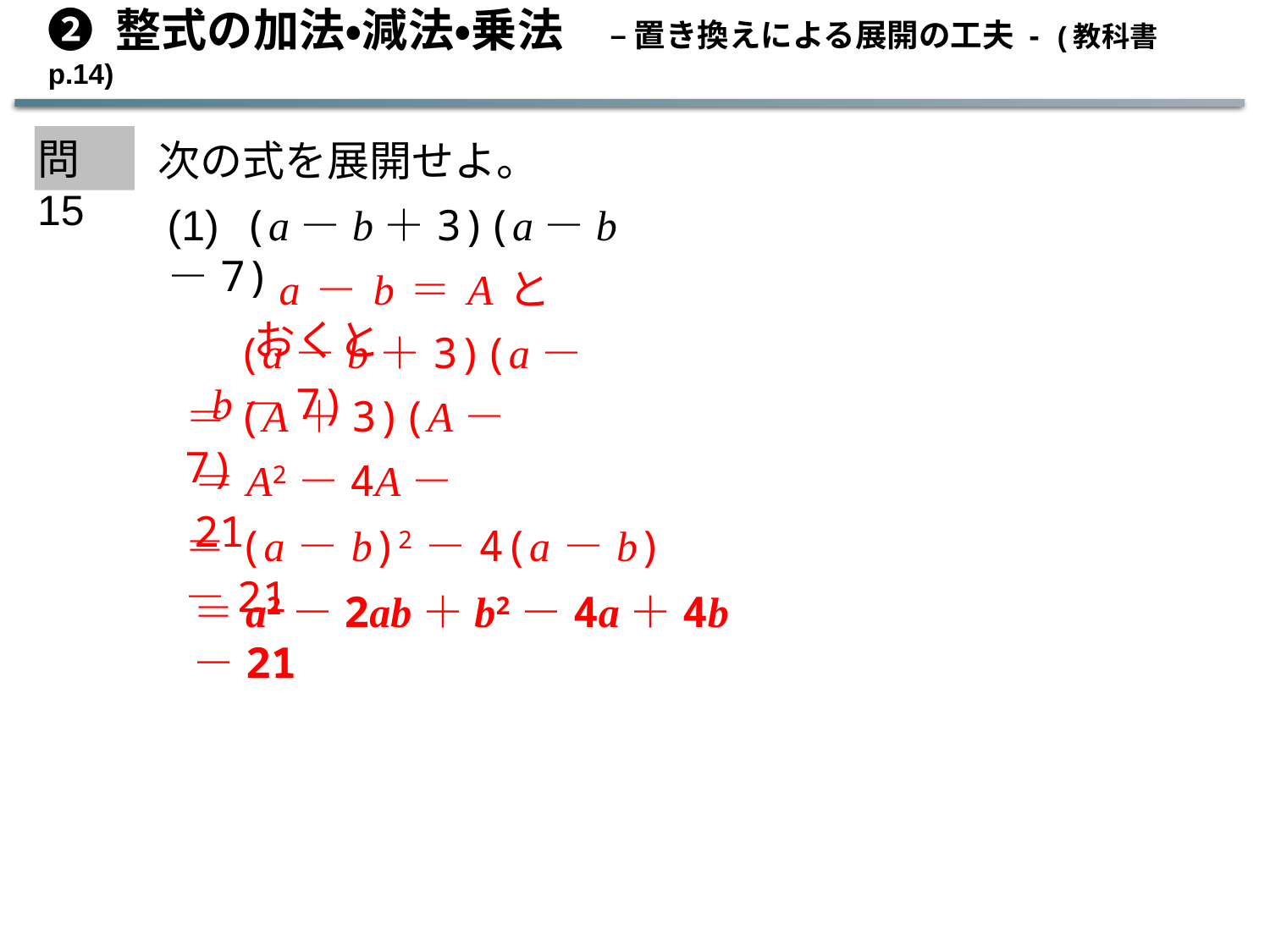

➋ 整式の加法・減法・乗法　– 置き換えによる展開の工夫 -  (教科書 p.14)
問15

次の式を展開せよ。
(1)  (a－b＋3)(a－b－7)
a－b＝Aとおくと
(a－b＋3)(a－b－7)
＝(A＋3)(A－7)
＝A2－4A－21
＝(a－b)2－4(a－b)－21
＝a2－2ab＋b2－4a＋4b－21